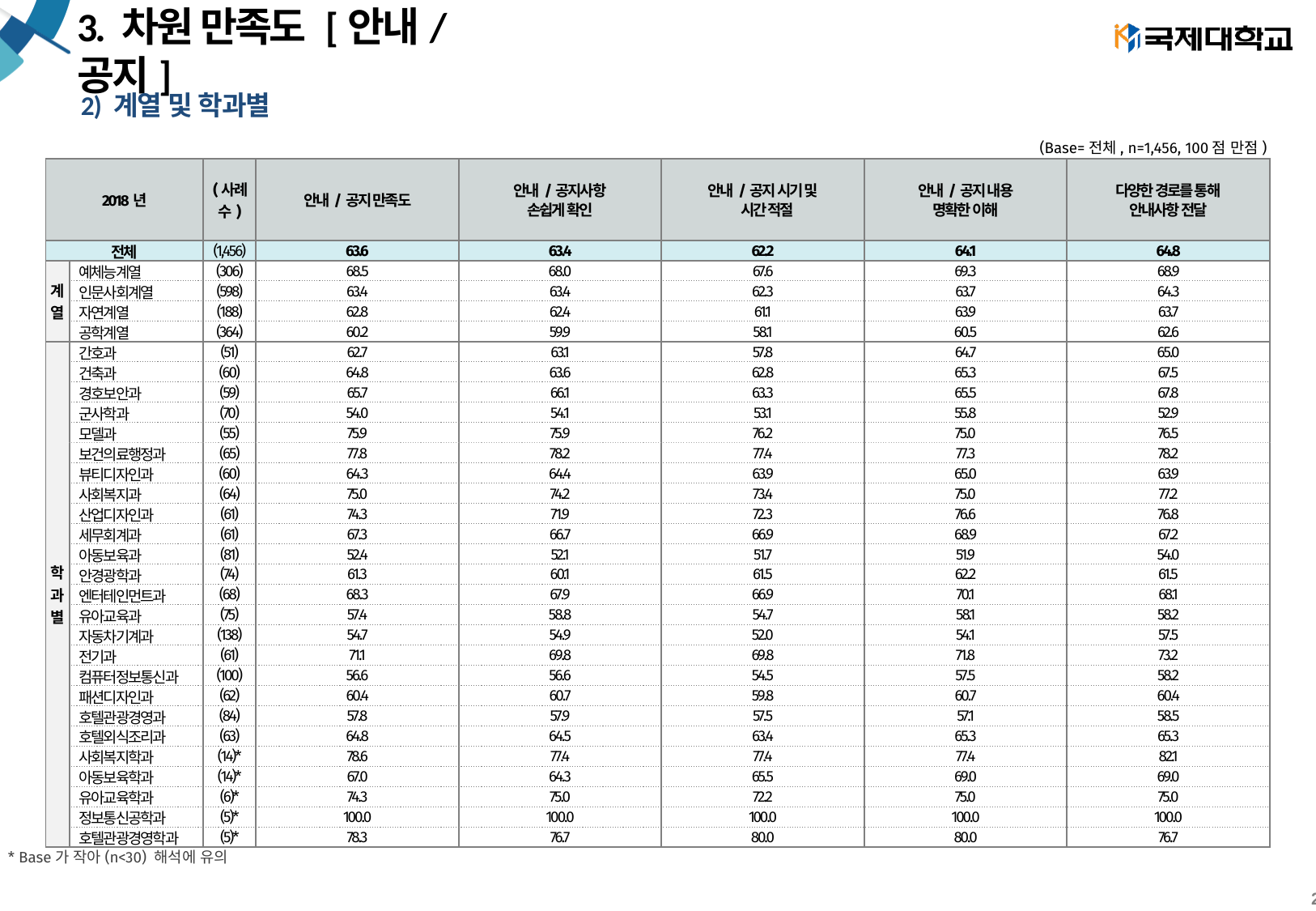

# 3. 차원 만족도 [안내/공지]
2) 계열 및 학과별
(Base=전체, n=1,456, 100점 만점)
| 2018년 |  | (사례수) | 안내/공지 만족도 | 안내/공지사항 손쉽게 확인 | 안내/공지 시기 및 시간 적절 | 안내/공지 내용 명확한 이해 | 다양한 경로를 통해 안내사항 전달 |
| --- | --- | --- | --- | --- | --- | --- | --- |
| 전체 |  | (1,456) | 63.6 | 63.4 | 62.2 | 64.1 | 64.8 |
| 계 열 | 예체능계열 | (306) | 68.5 | 68.0 | 67.6 | 69.3 | 68.9 |
|  | 인문사회계열 | (598) | 63.4 | 63.4 | 62.3 | 63.7 | 64.3 |
|  | 자연계열 | (188) | 62.8 | 62.4 | 61.1 | 63.9 | 63.7 |
|  | 공학계열 | (364) | 60.2 | 59.9 | 58.1 | 60.5 | 62.6 |
| 학 과 별 | 간호과 | (51) | 62.7 | 63.1 | 57.8 | 64.7 | 65.0 |
|  | 건축과 | (60) | 64.8 | 63.6 | 62.8 | 65.3 | 67.5 |
|  | 경호보안과 | (59) | 65.7 | 66.1 | 63.3 | 65.5 | 67.8 |
|  | 군사학과 | (70) | 54.0 | 54.1 | 53.1 | 55.8 | 52.9 |
|  | 모델과 | (55) | 75.9 | 75.9 | 76.2 | 75.0 | 76.5 |
|  | 보건의료행정과 | (65) | 77.8 | 78.2 | 77.4 | 77.3 | 78.2 |
|  | 뷰티디자인과 | (60) | 64.3 | 64.4 | 63.9 | 65.0 | 63.9 |
|  | 사회복지과 | (64) | 75.0 | 74.2 | 73.4 | 75.0 | 77.2 |
|  | 산업디자인과 | (61) | 74.3 | 71.9 | 72.3 | 76.6 | 76.8 |
|  | 세무회계과 | (61) | 67.3 | 66.7 | 66.9 | 68.9 | 67.2 |
|  | 아동보육과 | (81) | 52.4 | 52.1 | 51.7 | 51.9 | 54.0 |
|  | 안경광학과 | (74) | 61.3 | 60.1 | 61.5 | 62.2 | 61.5 |
|  | 엔터테인먼트과 | (68) | 68.3 | 67.9 | 66.9 | 70.1 | 68.1 |
|  | 유아교육과 | (75) | 57.4 | 58.8 | 54.7 | 58.1 | 58.2 |
|  | 자동차기계과 | (138) | 54.7 | 54.9 | 52.0 | 54.1 | 57.5 |
|  | 전기과 | (61) | 71.1 | 69.8 | 69.8 | 71.8 | 73.2 |
|  | 컴퓨터정보통신과 | (100) | 56.6 | 56.6 | 54.5 | 57.5 | 58.2 |
|  | 패션디자인과 | (62) | 60.4 | 60.7 | 59.8 | 60.7 | 60.4 |
|  | 호텔관광경영과 | (84) | 57.8 | 57.9 | 57.5 | 57.1 | 58.5 |
|  | 호텔외식조리과 | (63) | 64.8 | 64.5 | 63.4 | 65.3 | 65.3 |
|  | 사회복지학과 | (14)\* | 78.6 | 77.4 | 77.4 | 77.4 | 82.1 |
|  | 아동보육학과 | (14)\* | 67.0 | 64.3 | 65.5 | 69.0 | 69.0 |
|  | 유아교육학과 | (6)\* | 74.3 | 75.0 | 72.2 | 75.0 | 75.0 |
|  | 정보통신공학과 | (5)\* | 100.0 | 100.0 | 100.0 | 100.0 | 100.0 |
|  | 호텔관광경영학과 | (5)\* | 78.3 | 76.7 | 80.0 | 80.0 | 76.7 |
* Base가 작아(n<30) 해석에 유의